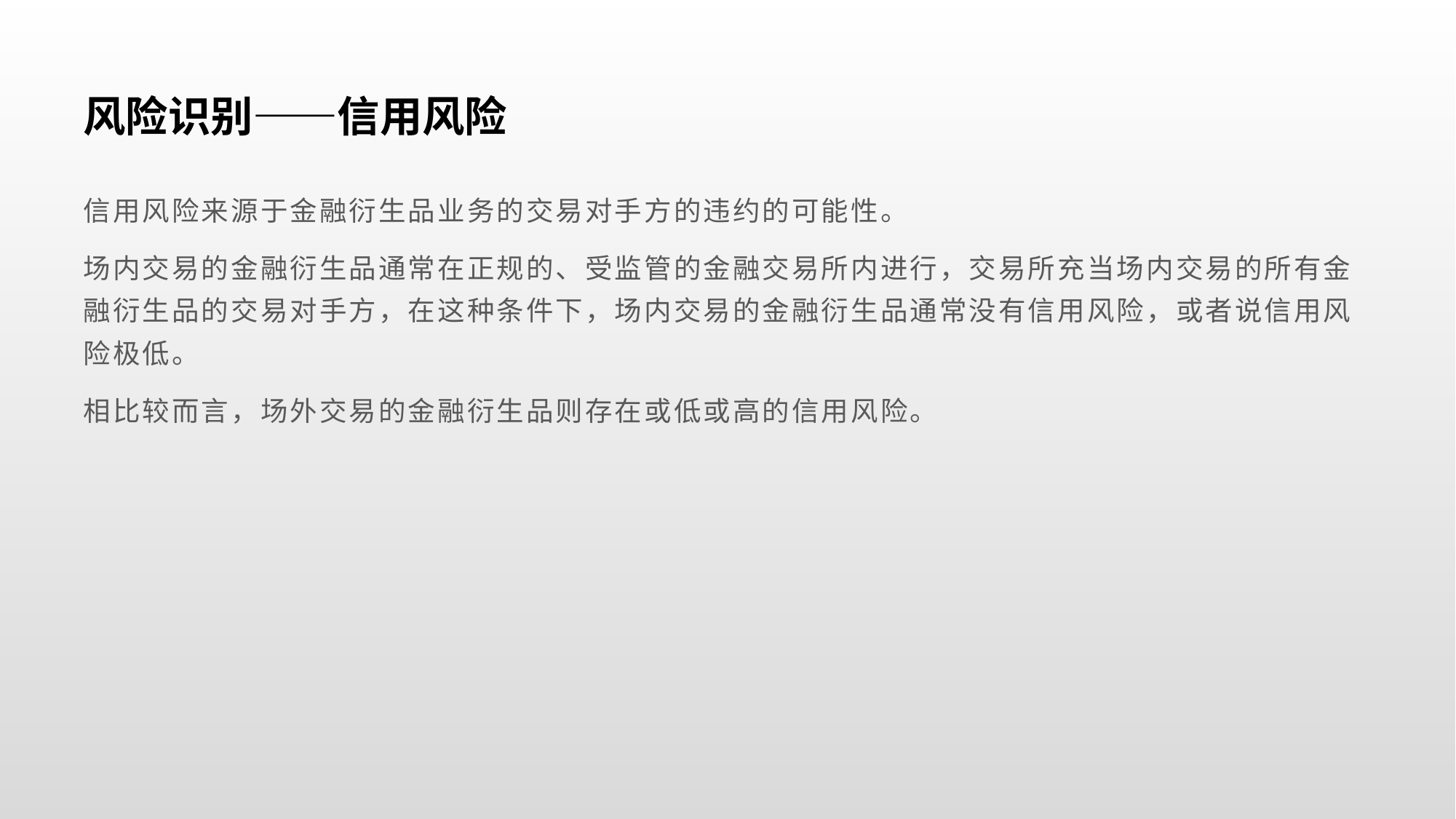

# 风险识别——信用风险
信用风险来源于金融衍生品业务的交易对手方的违约的可能性。
场内交易的金融衍生品通常在正规的、受监管的金融交易所内进行，交易所充当场内交易的所有金融衍生品的交易对手方，在这种条件下，场内交易的金融衍生品通常没有信用风险，或者说信用风险极低。
相比较而言，场外交易的金融衍生品则存在或低或高的信用风险。